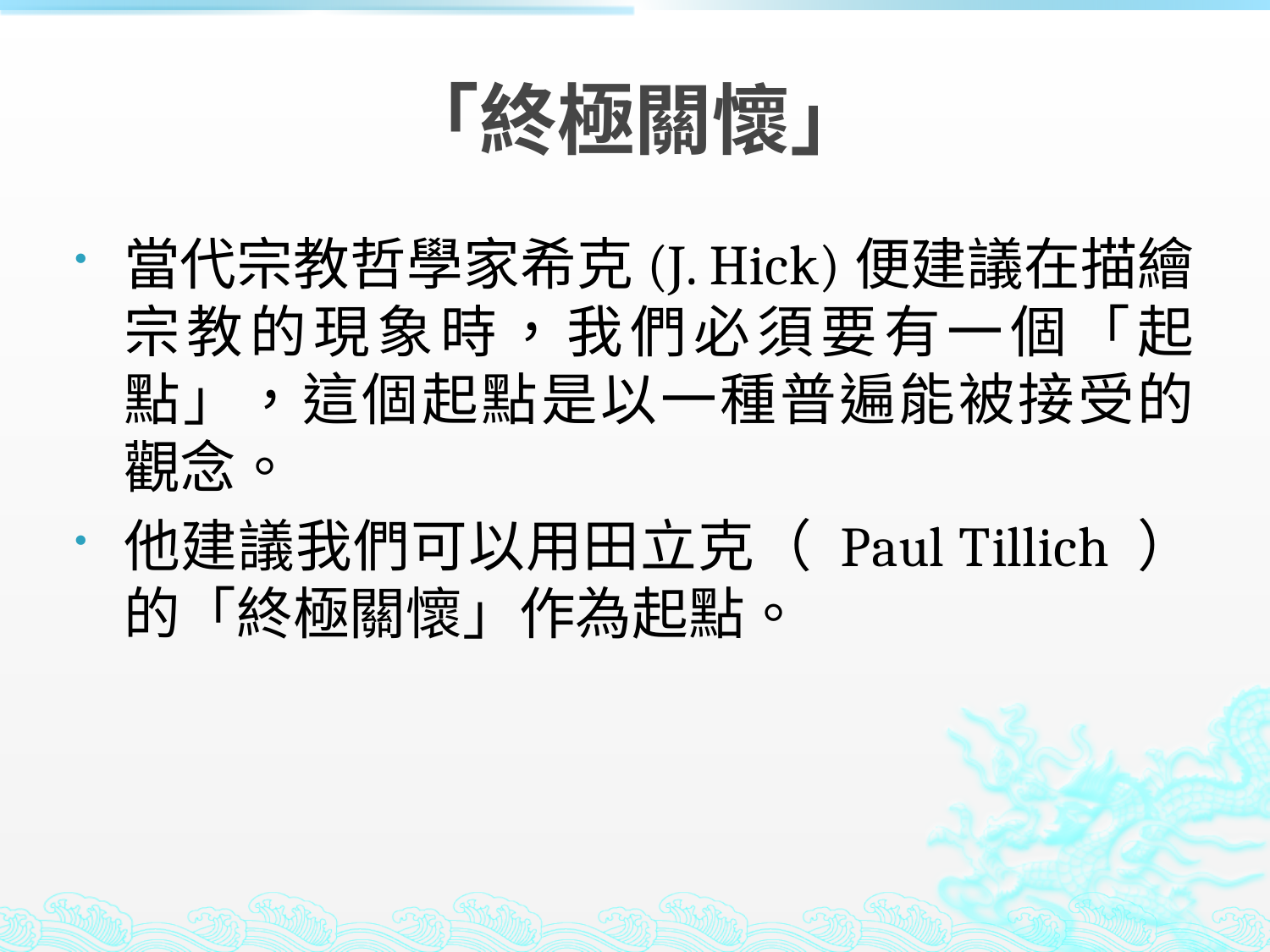

# 「終極關懷」
當代宗教哲學家希克(J. Hick)便建議在描繪宗教的現象時，我們必須要有一個「起點」，這個起點是以一種普遍能被接受的觀念。
他建議我們可以用田立克（ Paul Tillich ） 的「終極關懷」作為起點。